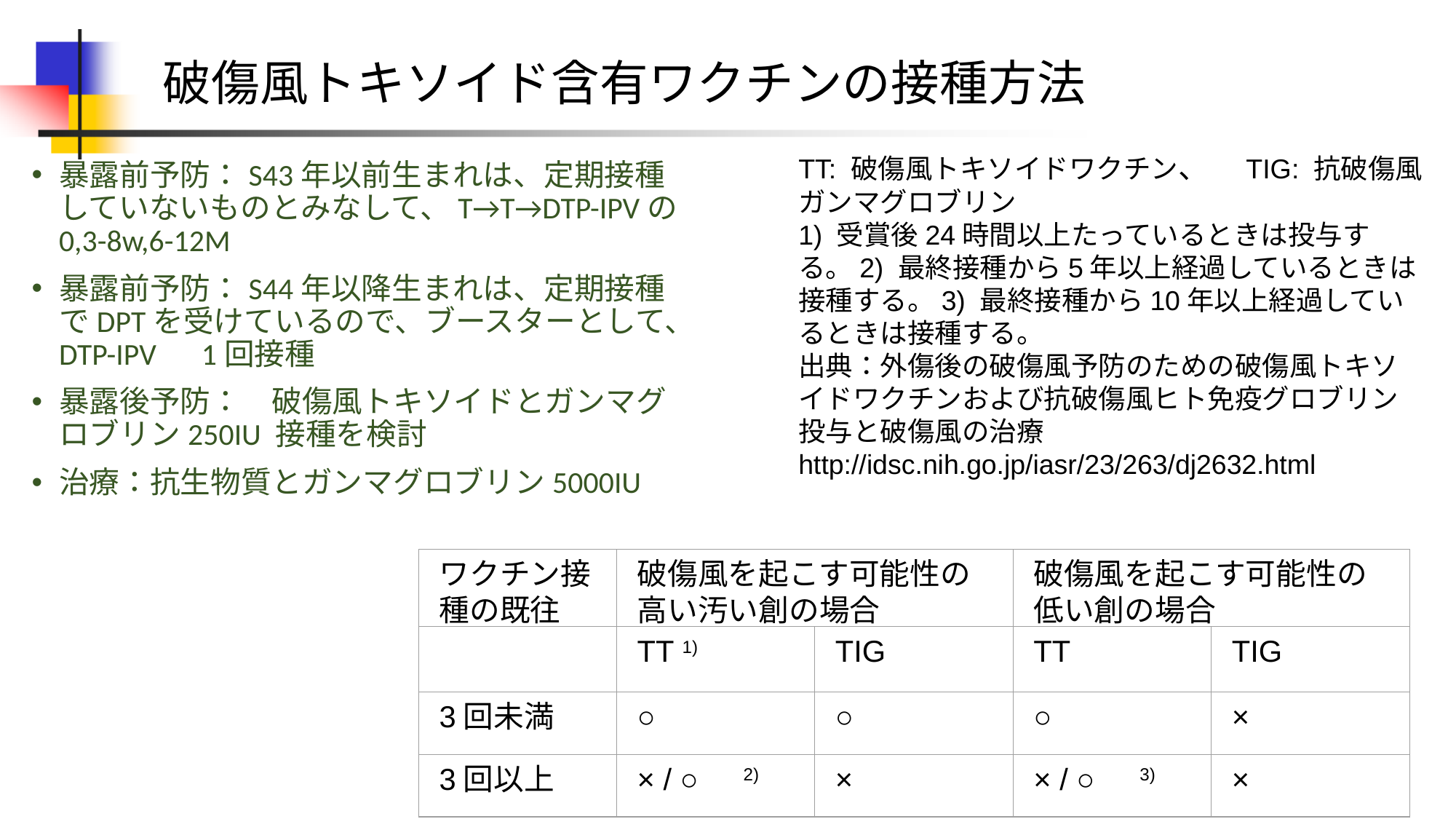

# 破傷風トキソイド含有ワクチンの接種方法
TT: 破傷風トキソイドワクチン、　TIG: 抗破傷風ガンマグロブリン
1) 受賞後24時間以上たっているときは投与する。2) 最終接種から5年以上経過しているときは接種する。3) 最終接種から10年以上経過しているときは接種する。
出典：外傷後の破傷風予防のための破傷風トキソイドワクチンおよび抗破傷風ヒト免疫グロブリン投与と破傷風の治療　http://idsc.nih.go.jp/iasr/23/263/dj2632.html
暴露前予防：S43年以前生まれは、定期接種していないものとみなして、T→T→DTP-IPVの0,3-8w,6-12M
暴露前予防：S44年以降生まれは、定期接種でDPTを受けているので、ブースターとして、DTP-IPV　1回接種
暴露後予防：　破傷風トキソイドとガンマグロブリン250IU 接種を検討
治療：抗生物質とガンマグロブリン5000IU

ワクチン接種の既往

破傷風を起こす可能性の高い汚い創の場合

破傷風を起こす可能性の低い創の場合

TT 1)

TIG

TT

TIG

3回未満

○

○

○

×

3回以上

× / ○　2)

×

× / ○　3)

×